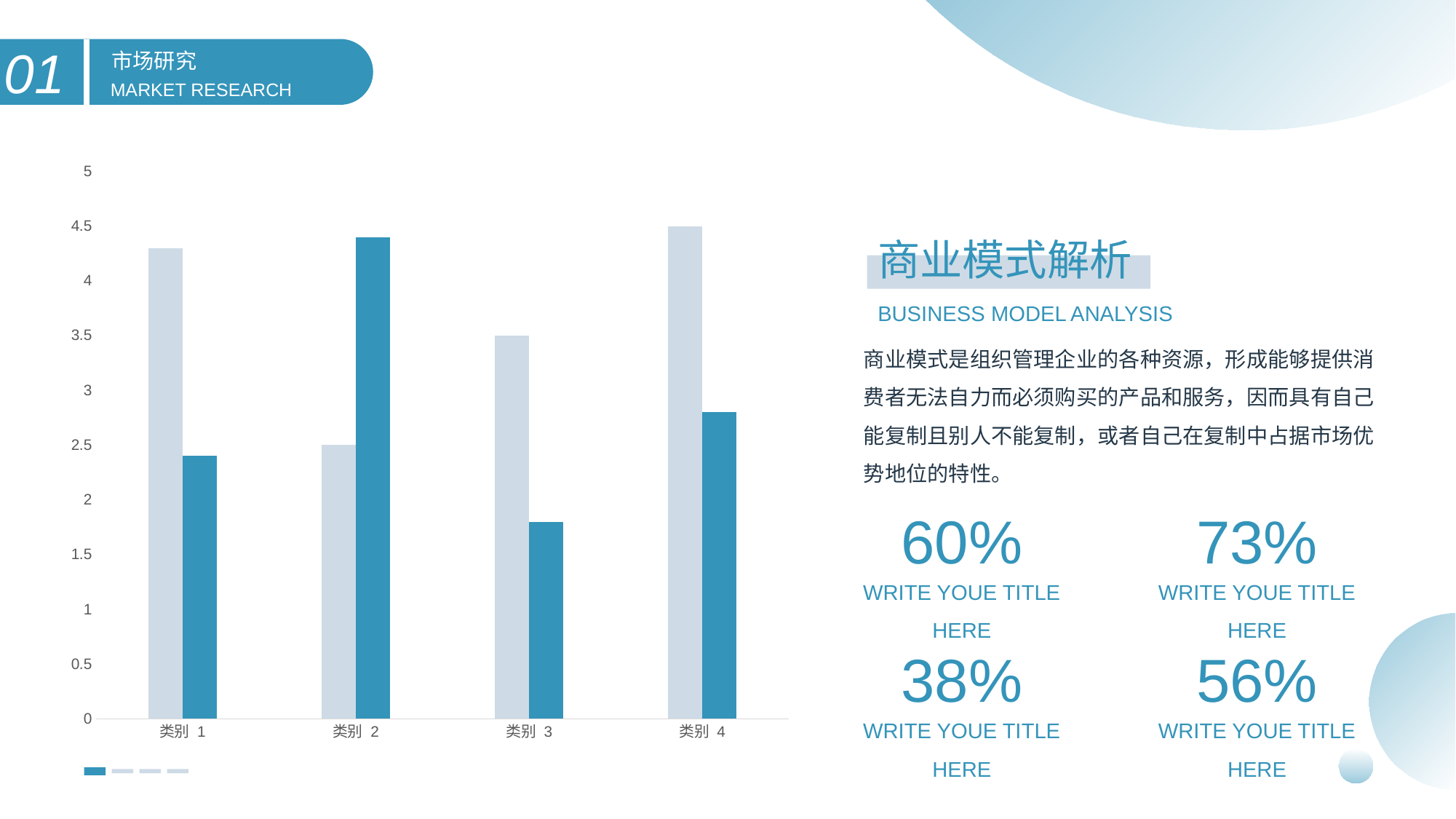

市场研究
MARKET RESEARCH

### Chart

| Category | 系列 1 | 系列 2 |
|---|---|---|
| 类别 1 | 4.3 | 2.4 |
| 类别 2 | 2.5 | 4.4 |
| 类别 3 | 3.5 | 1.8 |
| 类别 4 | 4.5 | 2.8 |
商业模式解析

BUSINESS MODEL ANALYSIS
商业模式是组织管理企业的各种资源，形成能够提供消费者无法自力而必须购买的产品和服务，因而具有自己能复制且别人不能复制，或者自己在复制中占据市场优势地位的特性。
60%
73%
WRITE YOUE TITLE HERE
WRITE YOUE TITLE HERE
38%
56%
WRITE YOUE TITLE HERE
WRITE YOUE TITLE HERE